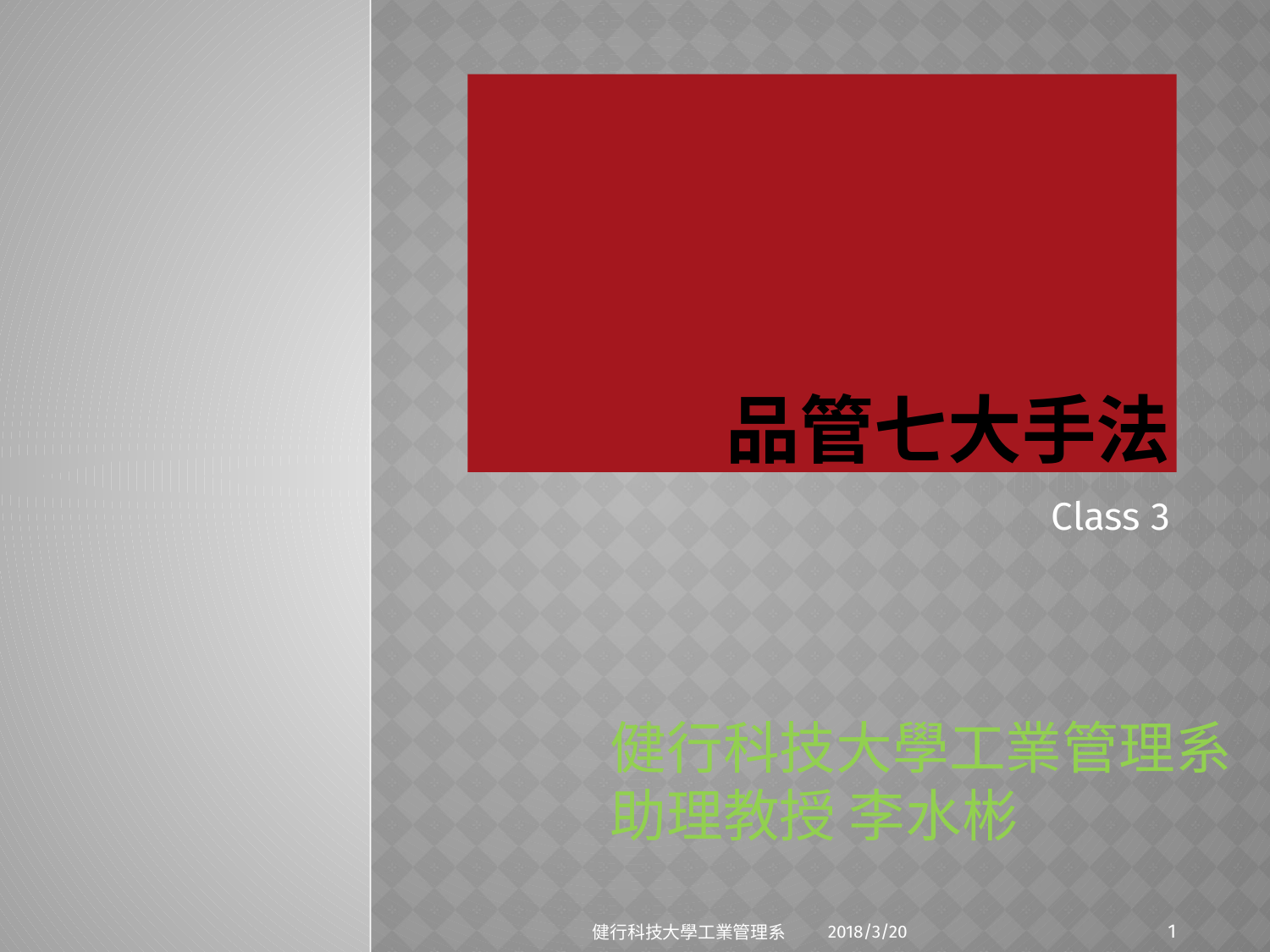

# 品管七大手法
Class 3
健行科技大學工業管理系
助理教授 李水彬
1
健行科技大學工業管理系
2018/3/20